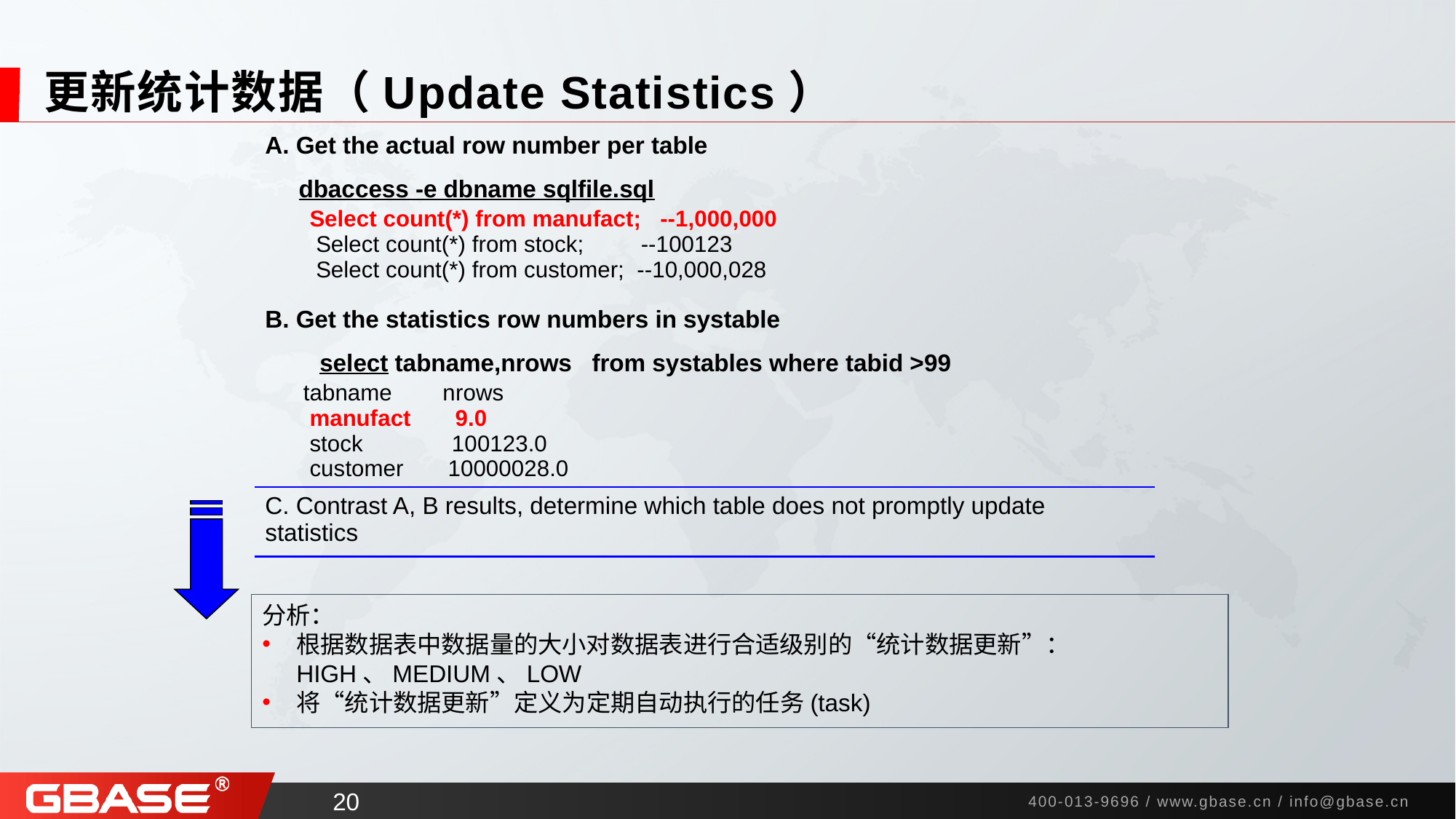

# 更新统计数据（Update Statistics）
| A. Get the actual row number per table dbaccess -e dbname sqlfile.sql Select count(\*) from manufact; --1,000,000 Select count(\*) from stock; --100123 Select count(\*) from customer; --10,000,028 B. Get the statistics row numbers in systable select tabname,nrows from systables where tabid >99 tabname nrows manufact 9.0 stock 100123.0 customer 10000028.0 |
| --- |
| C. Contrast A, B results, determine which table does not promptly update statistics |

分析：
根据数据表中数据量的大小对数据表进行合适级别的“统计数据更新”：HIGH、MEDIUM、LOW
将“统计数据更新”定义为定期自动执行的任务(task)